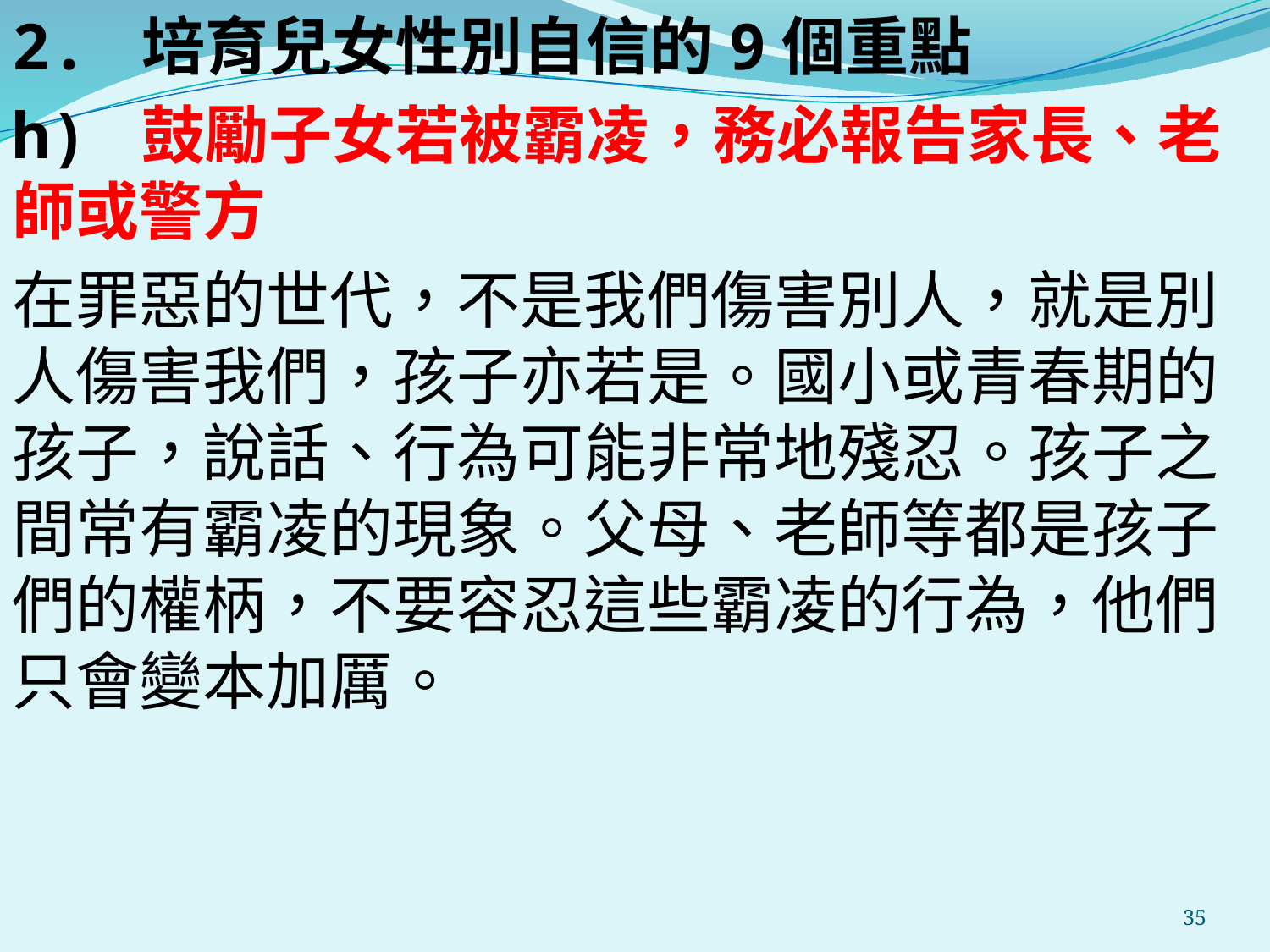

2. 培育兒女性別自信的9個重點
h) 鼓勵子女若被霸凌，務必報告家長、老師或警方
在罪惡的世代，不是我們傷害別人，就是別人傷害我們，孩子亦若是。國小或青春期的孩子，說話、行為可能非常地殘忍。孩子之間常有霸凌的現象。父母、老師等都是孩子們的權柄，不要容忍這些霸凌的行為，他們只會變本加厲。
#

35